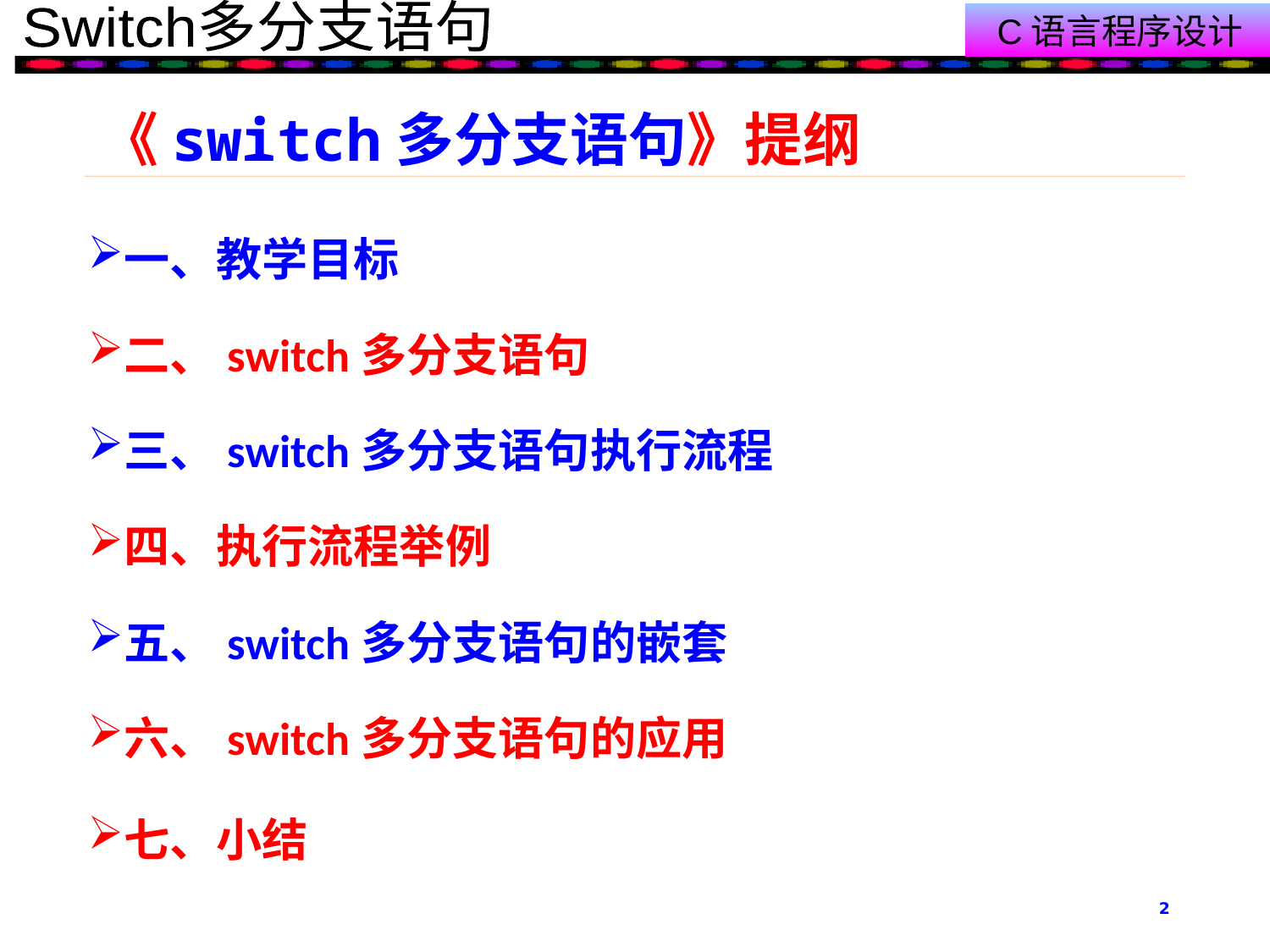

# 《switch多分支语句》提纲
一、教学目标
二、switch多分支语句
三、switch多分支语句执行流程
四、执行流程举例
五、switch多分支语句的嵌套
六、switch多分支语句的应用
七、小结

2